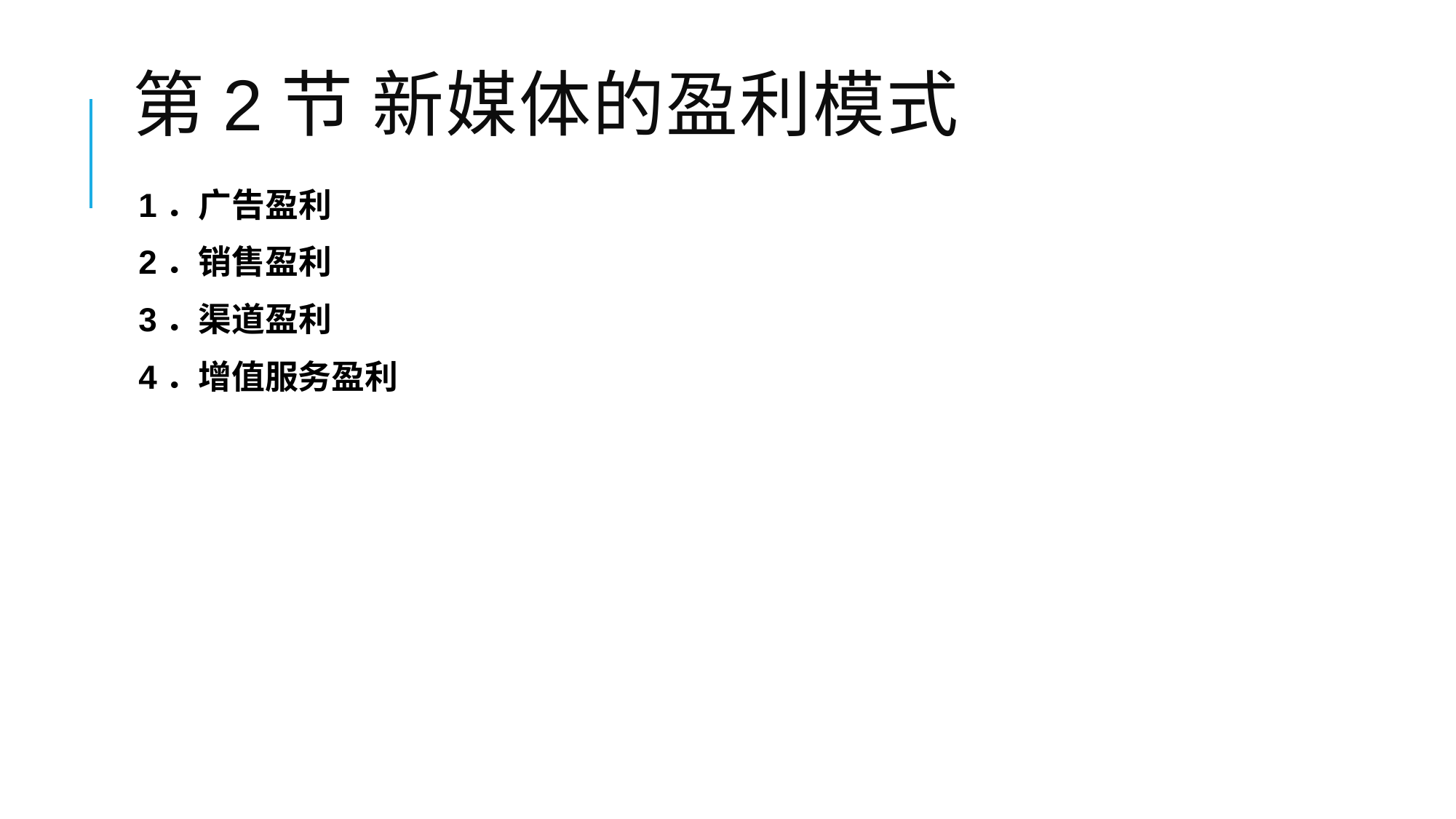

# 第2节 新媒体的盈利模式
1．广告盈利
2．销售盈利
3．渠道盈利
4．增值服务盈利